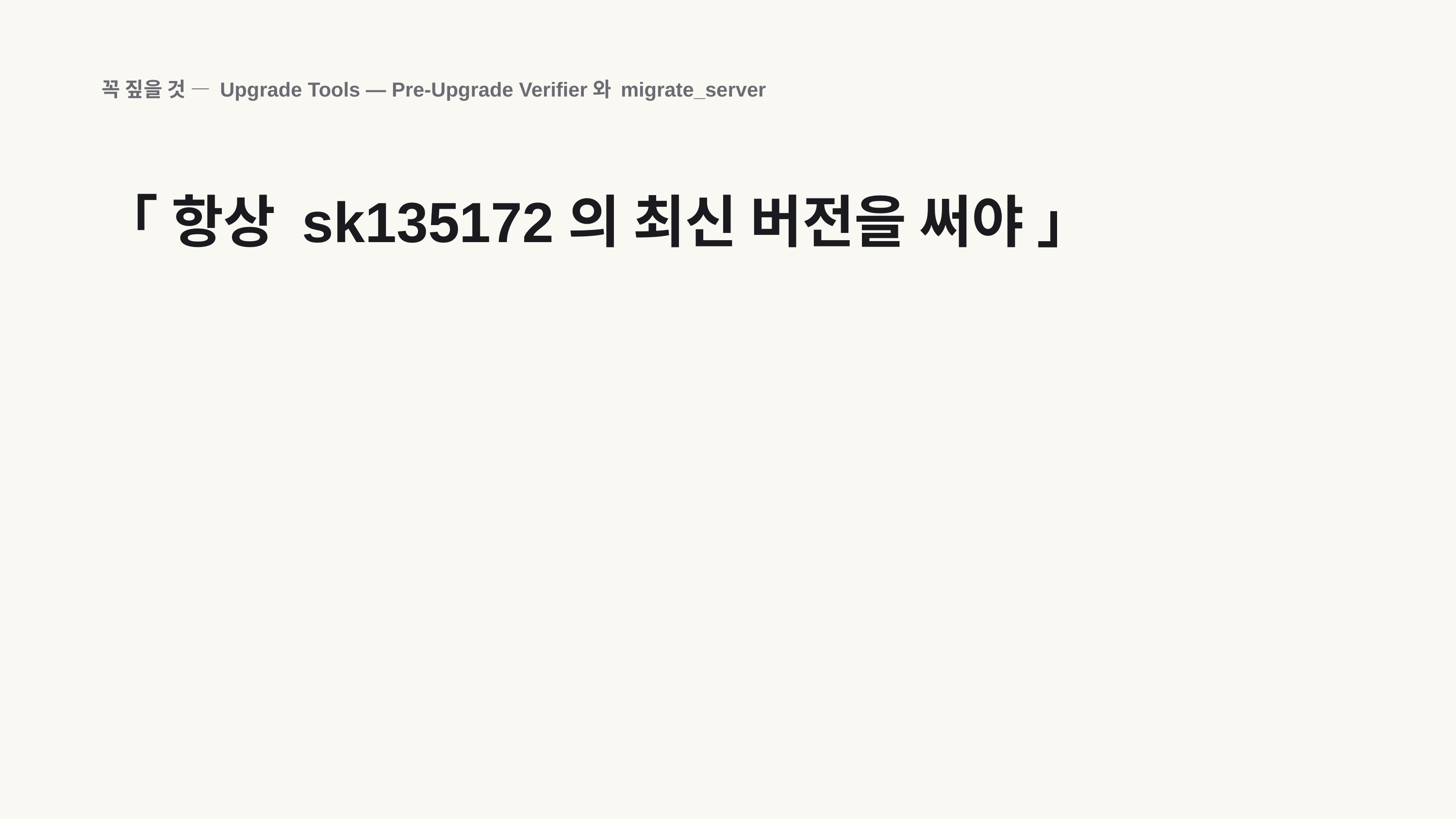

꼭 짚을 것 — Upgrade Tools — Pre-Upgrade Verifier와 migrate_server
「 항상 sk135172의 최신 버전을 써야 」